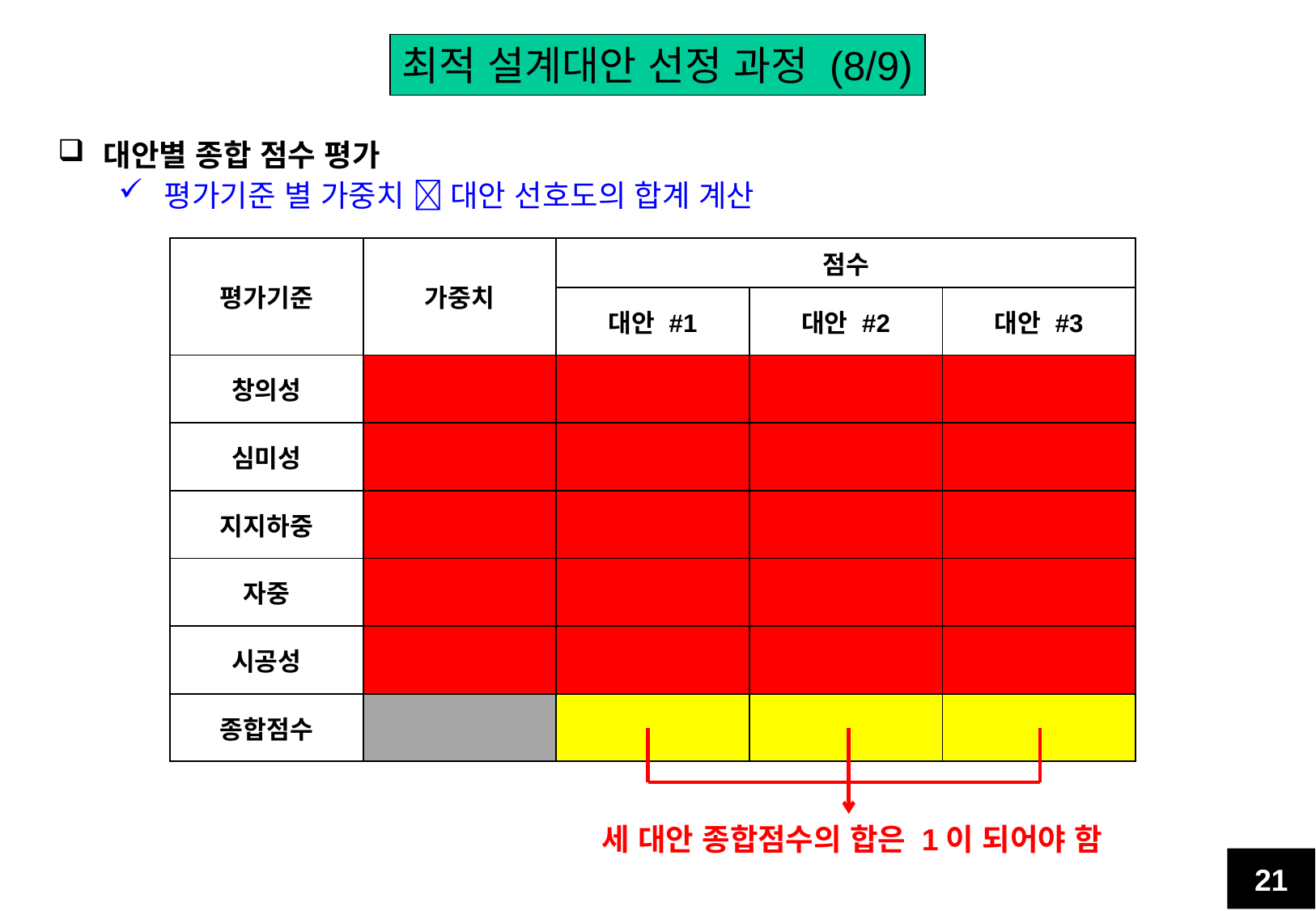

최적 설계대안 선정 과정 (8/9)
대안별 종합 점수 평가
평가기준 별 가중치 × 대안 선호도의 합계 계산
| 평가기준 | 가중치 | 점수 |  |  |
| --- | --- | --- | --- | --- |
|  |  | 대안 #1 | 대안 #2 | 대안 #3 |
| 창의성 |  |  |  |  |
| 심미성 |  |  |  |  |
| 지지하중 |  |  |  |  |
| 자중 |  |  |  |  |
| 시공성 |  |  |  |  |
| 종합점수 |  |  |  |  |
세 대안 종합점수의 합은 1이 되어야 함
21